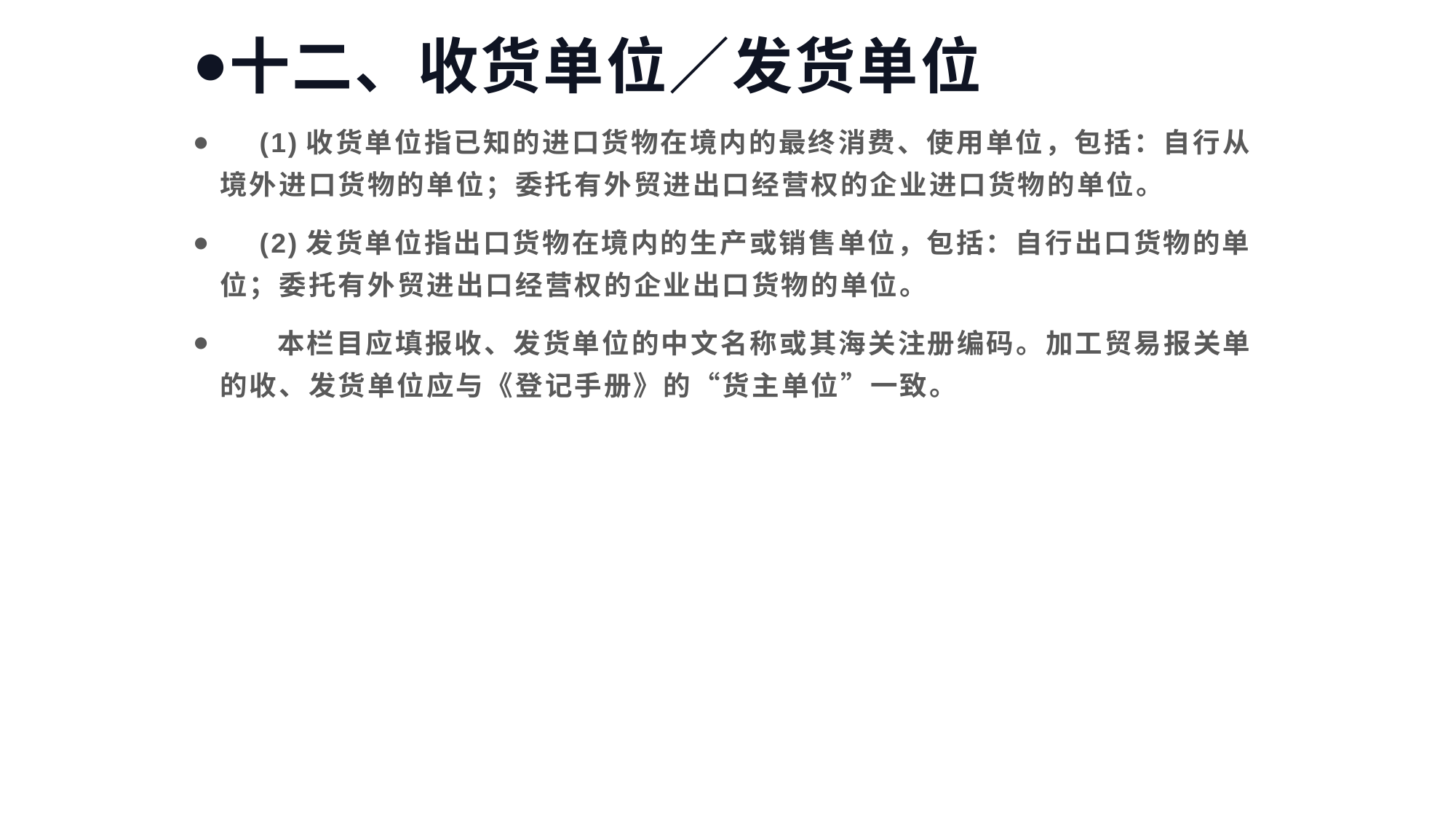

十二、收货单位／发货单位
    (1)收货单位指已知的进口货物在境内的最终消费、使用单位，包括：自行从境外进口货物的单位；委托有外贸进出口经营权的企业进口货物的单位。
    (2)发货单位指出口货物在境内的生产或销售单位，包括：自行出口货物的单位；委托有外贸进出口经营权的企业出口货物的单位。
      本栏目应填报收、发货单位的中文名称或其海关注册编码。加工贸易报关单的收、发货单位应与《登记手册》的“货主单位”一致。